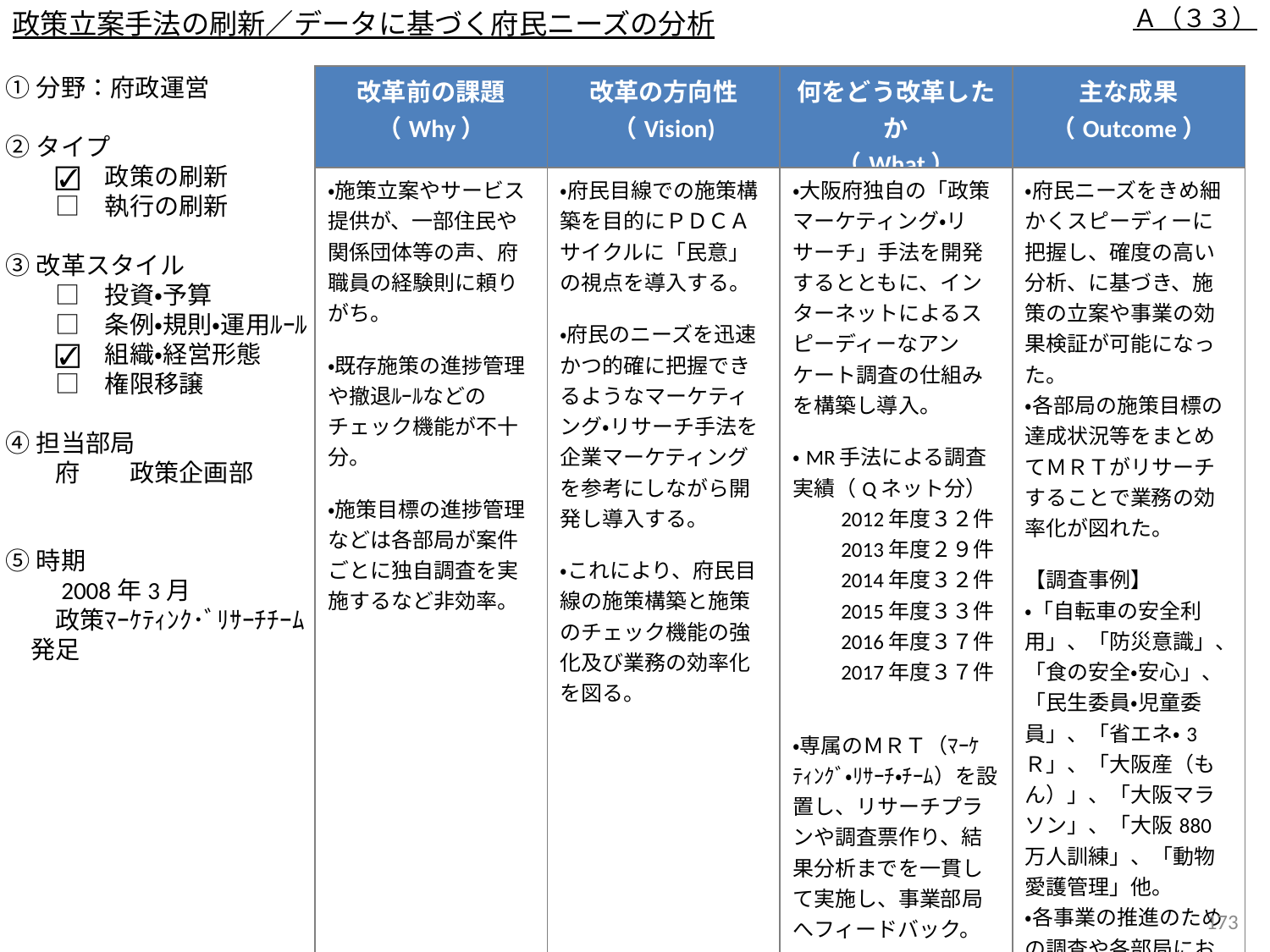

政策立案手法の刷新／データに基づく府民ニーズの分析
Ａ（３３）
①分野：府政運営

②タイプ
　　☑　政策の刷新
　　□　執行の刷新

③改革スタイル
　　□　投資・予算
　　□　条例・規則・運用ﾙｰﾙ
　　☑　組織・経営形態
　　□　権限移譲

④担当部局
　　府　　政策企画部

⑤時期
　　2008年3月
　　政策ﾏｰｹﾃｨﾝｸ･ﾞﾘｻｰﾁﾁｰﾑ
　発足
| 改革前の課題 （Why） | 改革の方向性 （Vision) | 何をどう改革したか （What） | 主な成果 （Outcome） |
| --- | --- | --- | --- |
| ・施策立案やサービス提供が、一部住民や関係団体等の声、府職員の経験則に頼りがち。 ・既存施策の進捗管理や撤退ﾙｰﾙなどのチェック機能が不十分。 ・施策目標の進捗管理などは各部局が案件ごとに独自調査を実施するなど非効率。 | ・府民目線での施策構築を目的にＰＤＣＡサイクルに「民意」の視点を導入する。 ・府民のニーズを迅速かつ的確に把握できるようなマーケティング・リサーチ手法を企業マーケティングを参考にしながら開発し導入する。 ・これにより、府民目線の施策構築と施策のチェック機能の強化及び業務の効率化を図る。 | ・大阪府独自の「政策マーケティング・リサーチ」手法を開発するとともに、インターネットによるスピーディーなアンケート調査の仕組みを構築し導入。 ・MR手法による調査実績（Qネット分） 　　2012年度３２件 　　2013年度２９件 　　2014年度３２件 　　2015年度３３件 　　2016年度３７件 　　2017年度３７件 ・専属のＭＲＴ（ﾏｰｹﾃｨﾝｸﾞ・ﾘｻｰﾁ・ﾁｰﾑ）を設置し、リサーチプランや調査票作り、結果分析までを一貫して実施し、事業部局へフィードバック。 | ・府民ニーズをきめ細かくスピーディーに把握し、確度の高い分析、に基づき、施策の立案や事業の効果検証が可能になった。 ・各部局の施策目標の達成状況等をまとめてＭＲＴがリサーチすることで業務の効率化が図れた。 【調査事例】 ・「自転車の安全利用」、「防災意識」、「食の安全・安心」、「民生委員・児童委員」、「省エネ・3Ｒ」、「大阪産（もん）」、「大阪マラソン」、「大阪880万人訓練」、「動物愛護管理」他。 ・各事業の推進のための調査や各部局における行政計画等の策定のための基礎データとして活用。 |
173